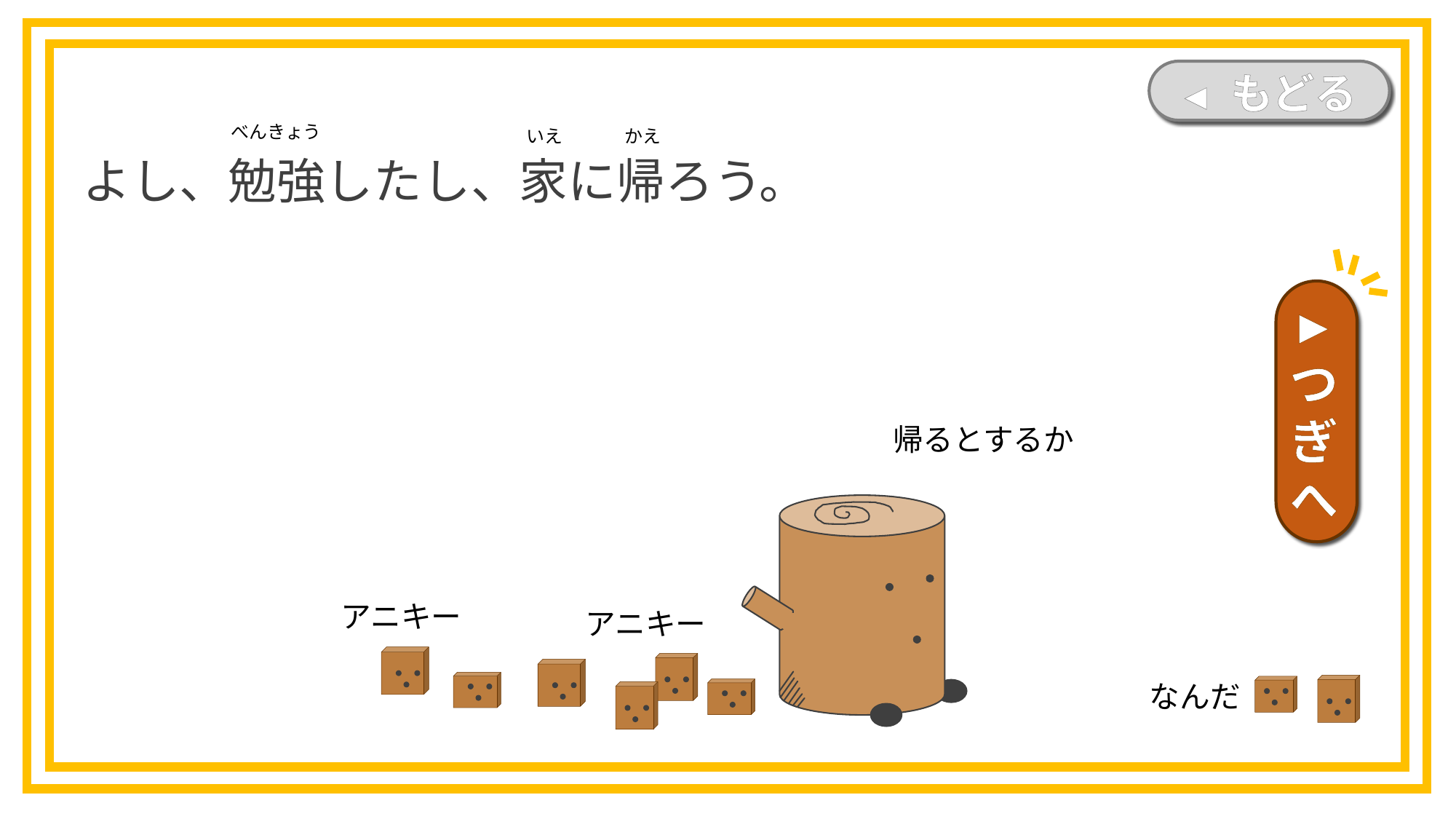

◄ もどる

べんきょう
よし、勉強したし、家に帰ろう。
かえ
いえ
►つぎへ

帰るとするか

アニキー
アニキー

なんだ